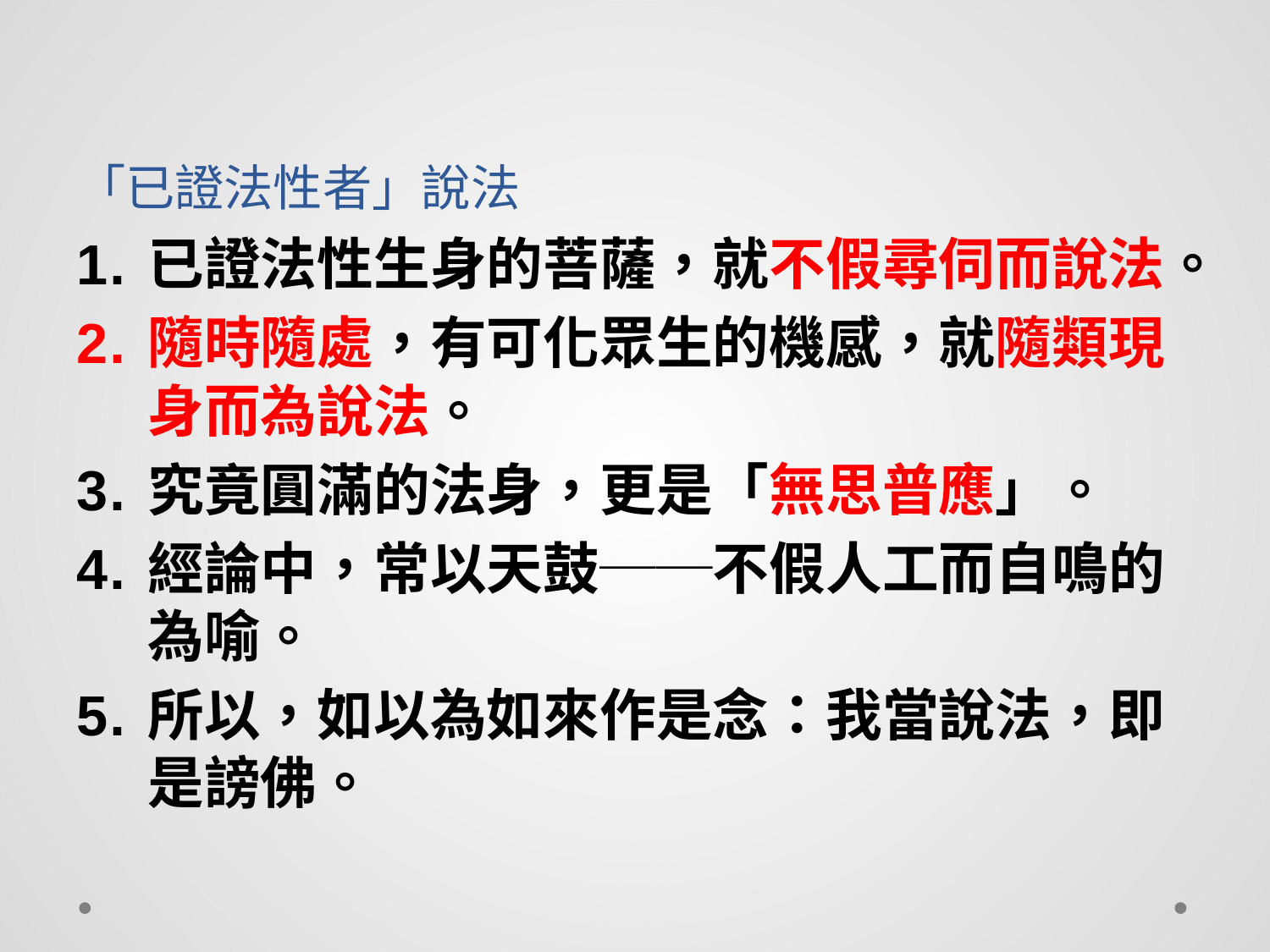

# 「已證法性者」說法
已證法性生身的菩薩，就不假尋伺而說法。
隨時隨處，有可化眾生的機感，就隨類現身而為說法。
究竟圓滿的法身，更是「無思普應」。
經論中，常以天鼓──不假人工而自鳴的為喻。
所以，如以為如來作是念：我當說法，即是謗佛。